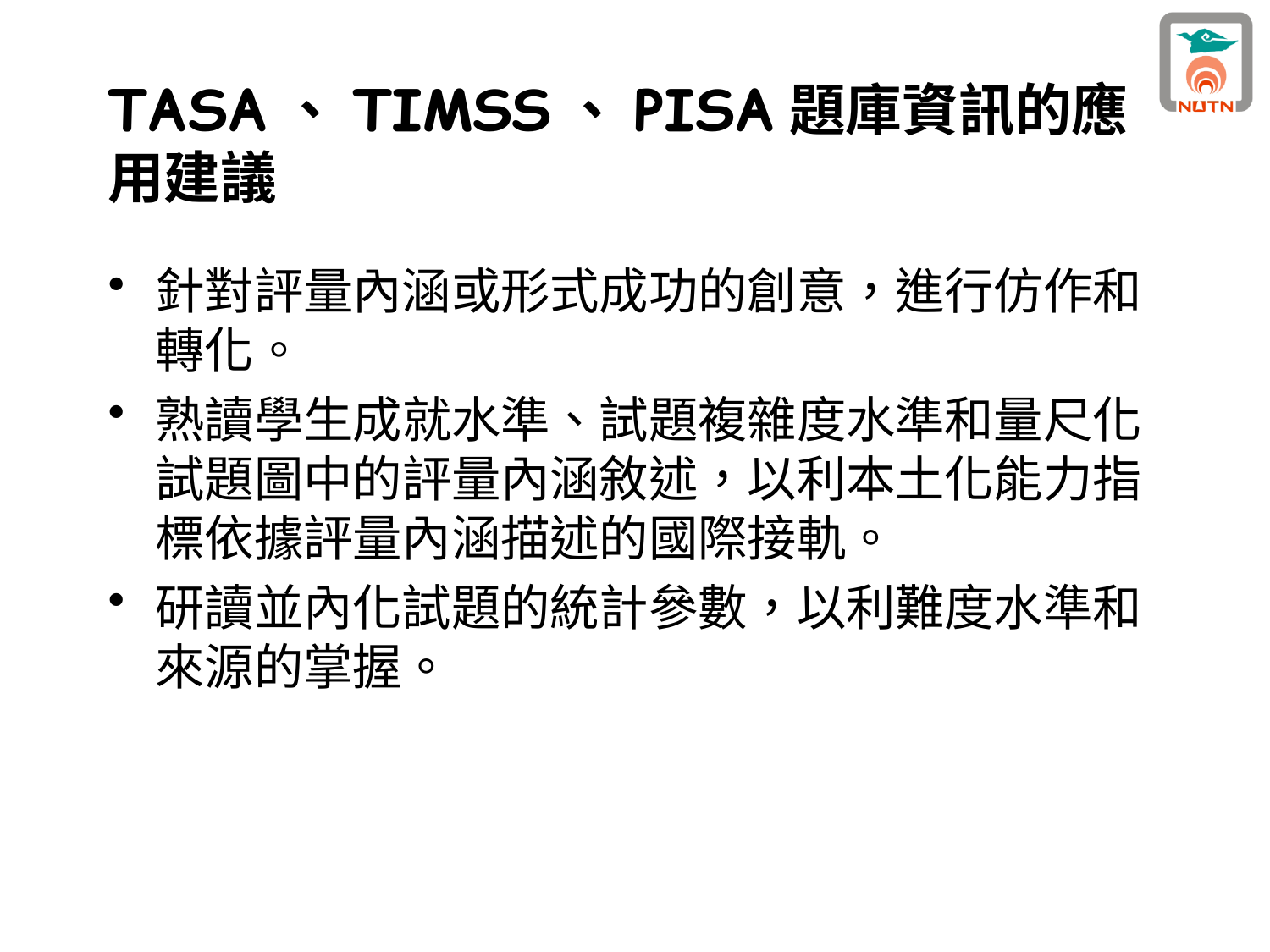

# TASA、TIMSS、PISA題庫資訊的應用建議
針對評量內涵或形式成功的創意，進行仿作和轉化。
熟讀學生成就水準、試題複雜度水準和量尺化試題圖中的評量內涵敘述，以利本土化能力指標依據評量內涵描述的國際接軌。
研讀並內化試題的統計參數，以利難度水準和來源的掌握。